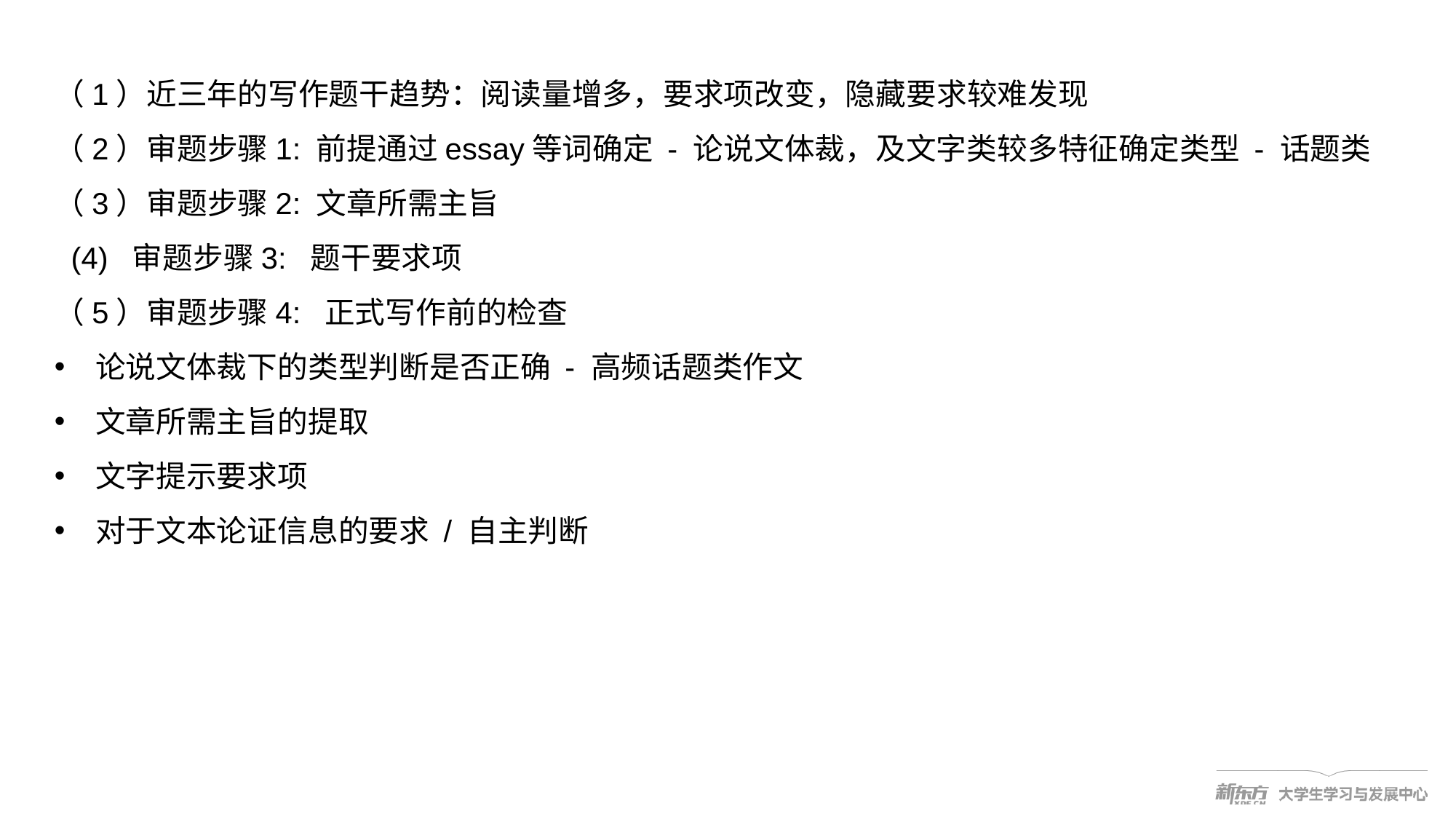

（1）近三年的写作题干趋势：阅读量增多，要求项改变，隐藏要求较难发现
（2）审题步骤1: 前提通过essay等词确定 - 论说文体裁，及文字类较多特征确定类型 - 话题类
（3）审题步骤2: 文章所需主旨
  (4)  审题步骤3:  题干要求项
（5）审题步骤4:  正式写作前的检查
论说文体裁下的类型判断是否正确 - 高频话题类作文
文章所需主旨的提取
文字提示要求项
对于文本论证信息的要求 / 自主判断